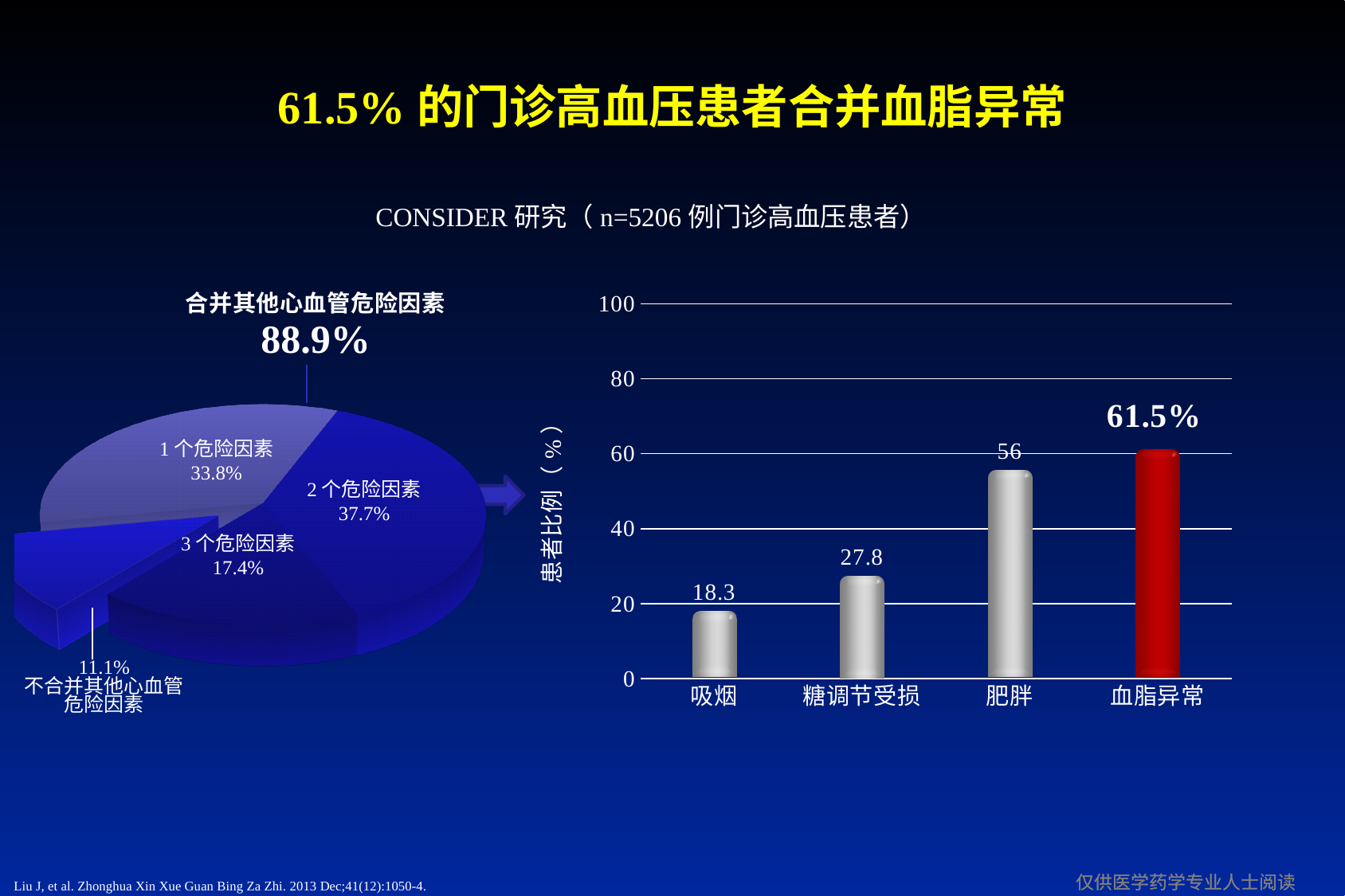

# 61.5%的门诊高血压患者合并血脂异常
CONSIDER研究（n=5206例门诊高血压患者）

[unsupported chart]

### Chart

| Category | 系列 1 |
|---|---|
| 吸烟 | 18.3 |
| 糖调节受损 | 27.8 |
| 肥胖 | 56.0 |
| 血脂异常 | 61.5 |
1个危险因素
33.8%
2个危险因素
37.7%

3个危险因素
17.4%
Liu J, et al. Zhonghua Xin Xue Guan Bing Za Zhi. 2013 Dec;41(12):1050-4.